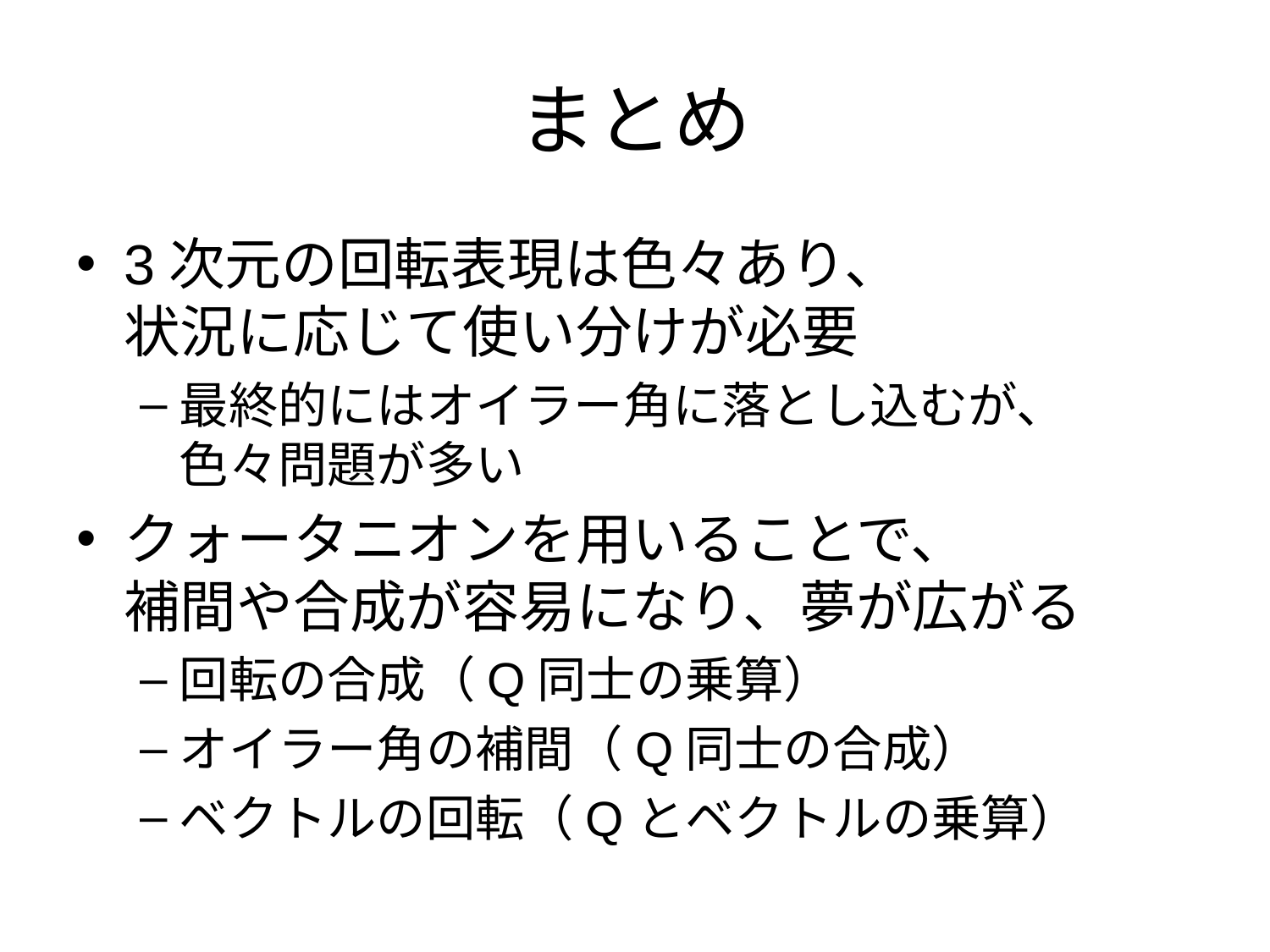

# まとめ
3次元の回転表現は色々あり、
状況に応じて使い分けが必要
最終的にはオイラー角に落とし込むが、
色々問題が多い
クォータニオンを用いることで、
補間や合成が容易になり、夢が広がる
回転の合成（Q同士の乗算）
オイラー角の補間（Q同士の合成）
ベクトルの回転（Qとベクトルの乗算）